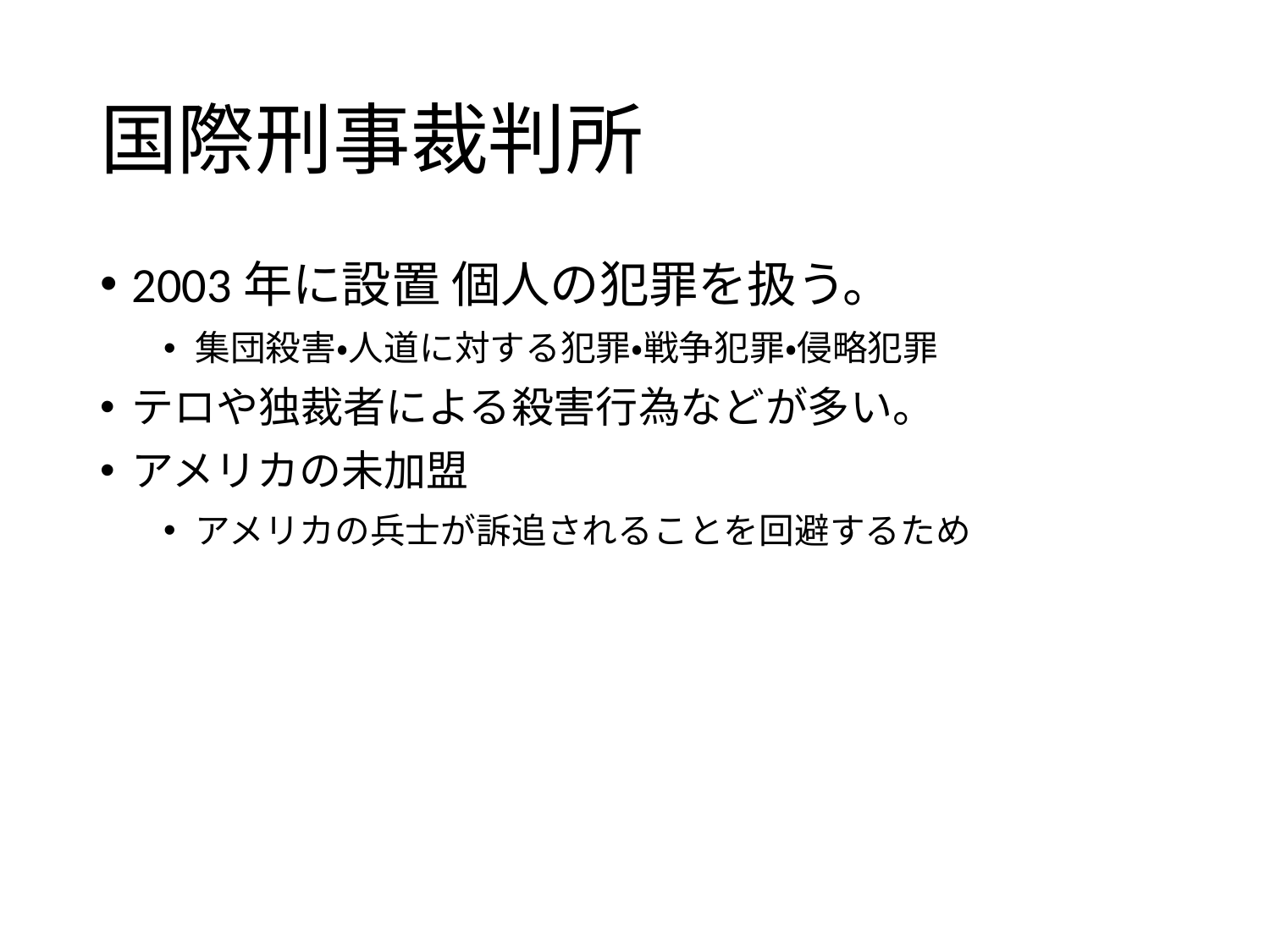

# 国際刑事裁判所
2003年に設置 個人の犯罪を扱う。
集団殺害・人道に対する犯罪・戦争犯罪・侵略犯罪
テロや独裁者による殺害行為などが多い。
アメリカの未加盟
アメリカの兵士が訴追されることを回避するため